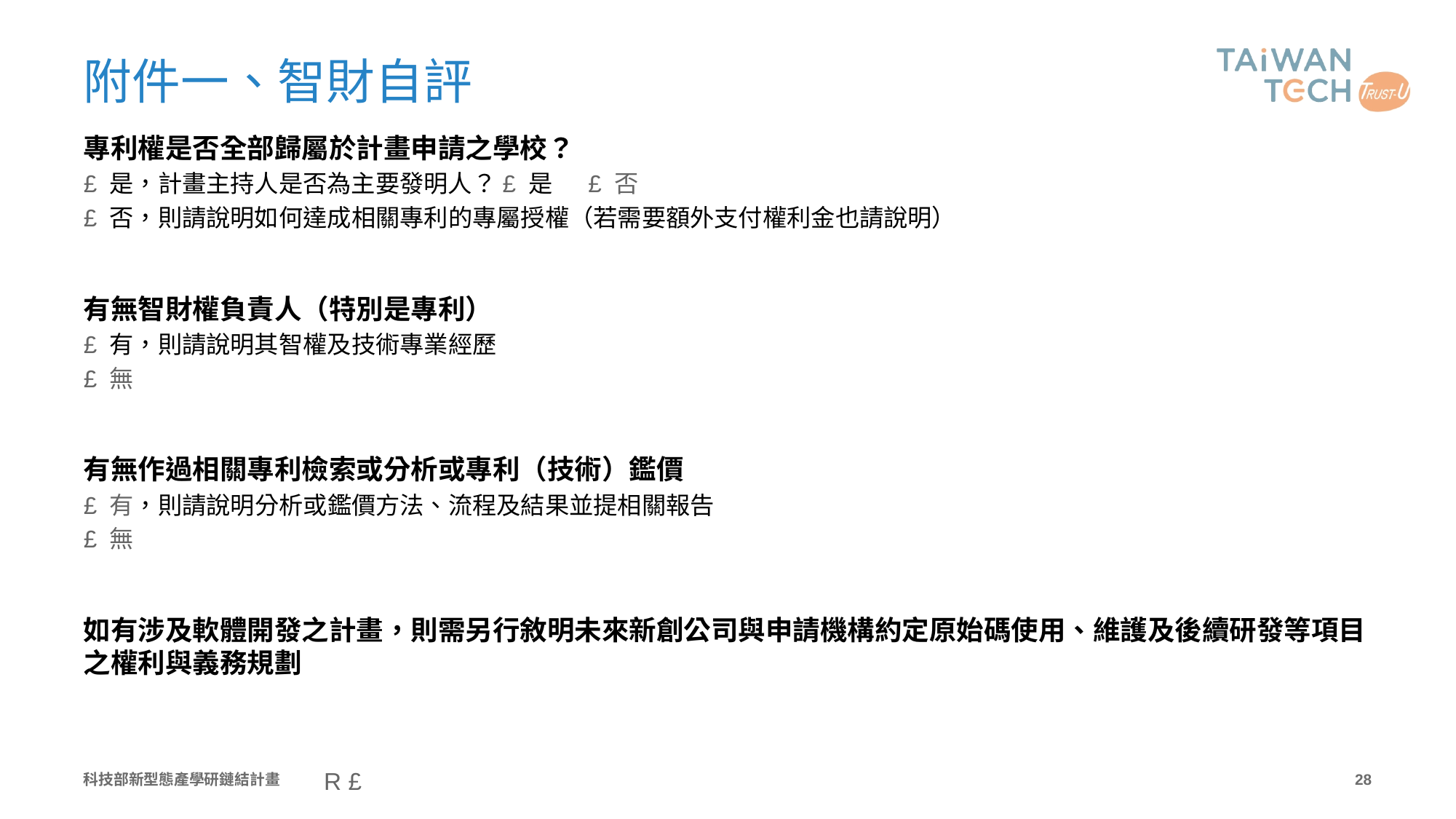

# 附件一、智財自評
專利權是否全部歸屬於計畫申請之學校？
£ 是，計畫主持人是否為主要發明人？£ 是　 £ 否
£ 否，則請說明如何達成相關專利的專屬授權（若需要額外支付權利金也請說明）
有無智財權負責人（特別是專利）
£ 有，則請說明其智權及技術專業經歷
£ 無
有無作過相關專利檢索或分析或專利（技術）鑑價
£ 有，則請說明分析或鑑價方法、流程及結果並提相關報告
£ 無
如有涉及軟體開發之計畫，則需另行敘明未來新創公司與申請機構約定原始碼使用、維護及後續研發等項目之權利與義務規劃

科技部新型態產學研鏈結計畫
28
R £